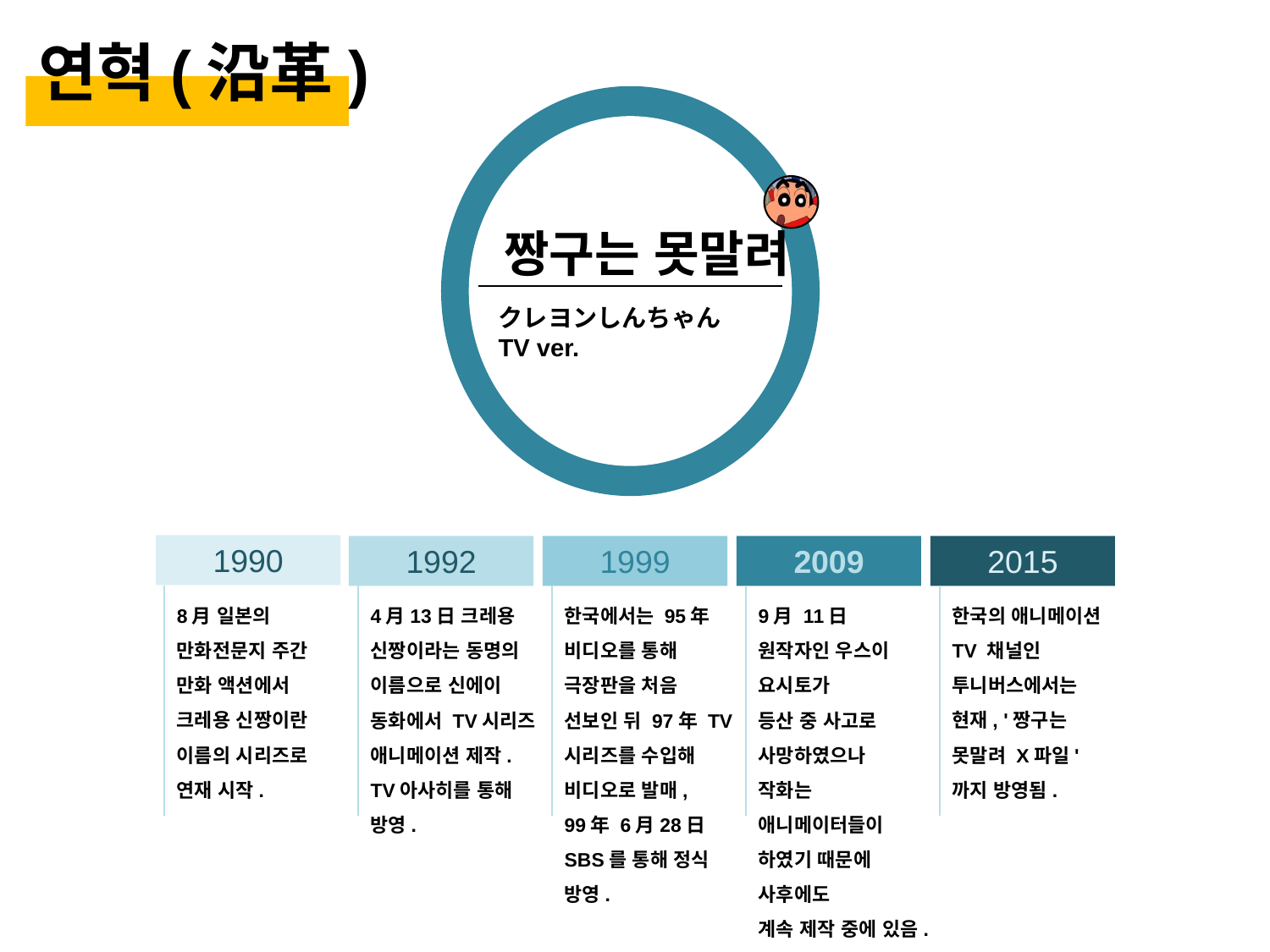

연혁(沿革)

짱구는 못말려
クレヨンしんちゃん TV ver.
1990
1992
1999
2009
2015
4月13日 크레용 신짱이라는 동명의 이름으로 신에이 동화에서 TV시리즈 애니메이션 제작. TV아사히를 통해 방영.
9月 11日 원작자인 우스이 요시토가
등산 중 사고로 사망하였으나 작화는 애니메이터들이 하였기 때문에 사후에도
계속 제작 중에 있음.

8月 일본의 만화전문지 주간 만화 액션에서 크레용 신짱이란
이름의 시리즈로
연재 시작.
한국에서는 95年 비디오를 통해 극장판을 처음 선보인 뒤 97年 TV시리즈를 수입해 비디오로 발매,
99年 6月28日 SBS를 통해 정식 방영.
한국의 애니메이션 TV 채널인 투니버스에서는 현재, '짱구는 못말려 X파일'까지 방영됨.